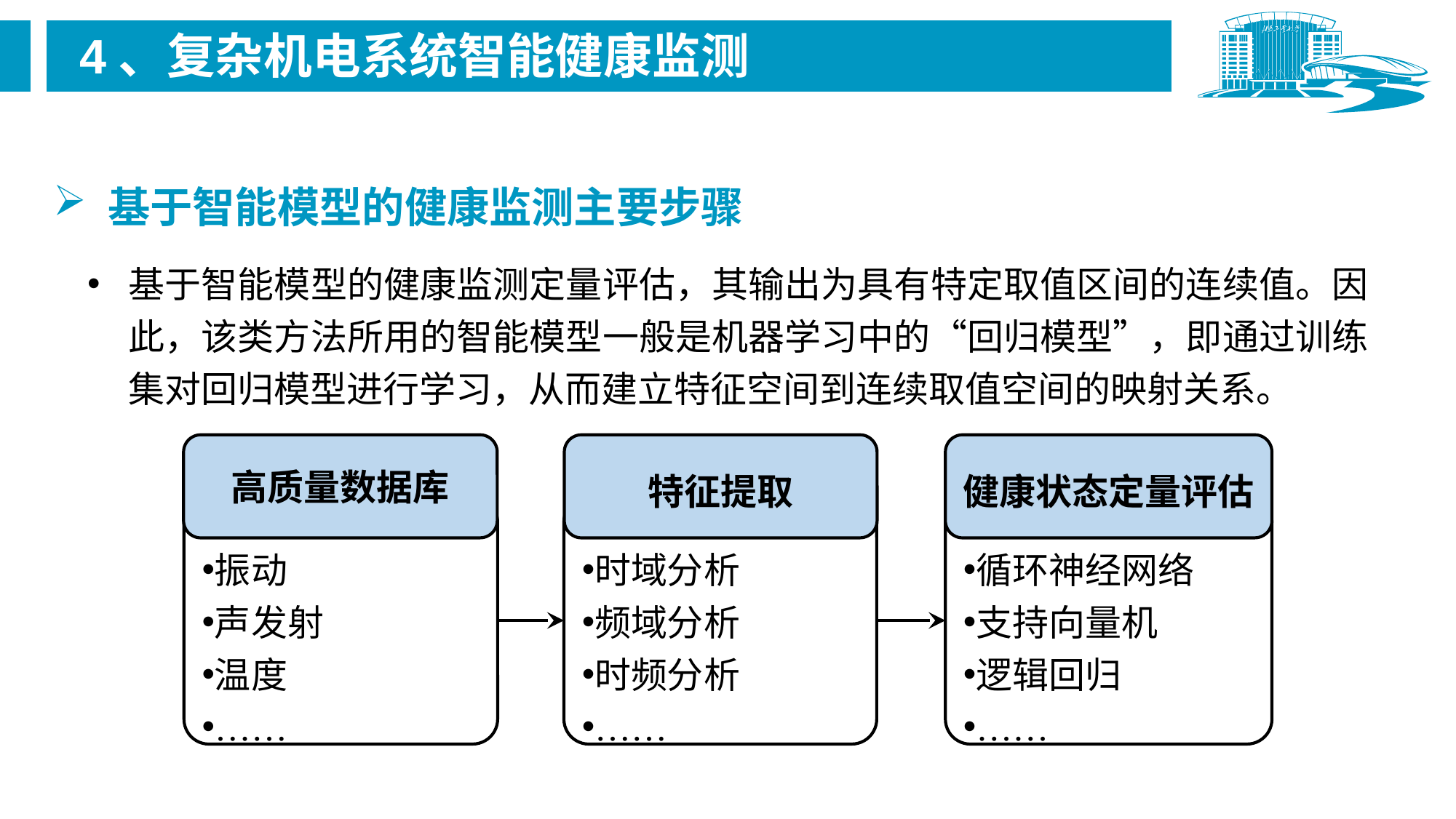

4、复杂机电系统智能健康监测
基于智能模型的健康监测主要步骤
基于智能模型的健康监测定量评估，其输出为具有特定取值区间的连续值。因此，该类方法所用的智能模型一般是机器学习中的“回归模型”，即通过训练集对回归模型进行学习，从而建立特征空间到连续取值空间的映射关系。
高质量数据库

振动
声发射
温度
……
特征提取

时域分析
频域分析
时频分析
……
健康状态定量评估

循环神经网络
支持向量机
逻辑回归
……